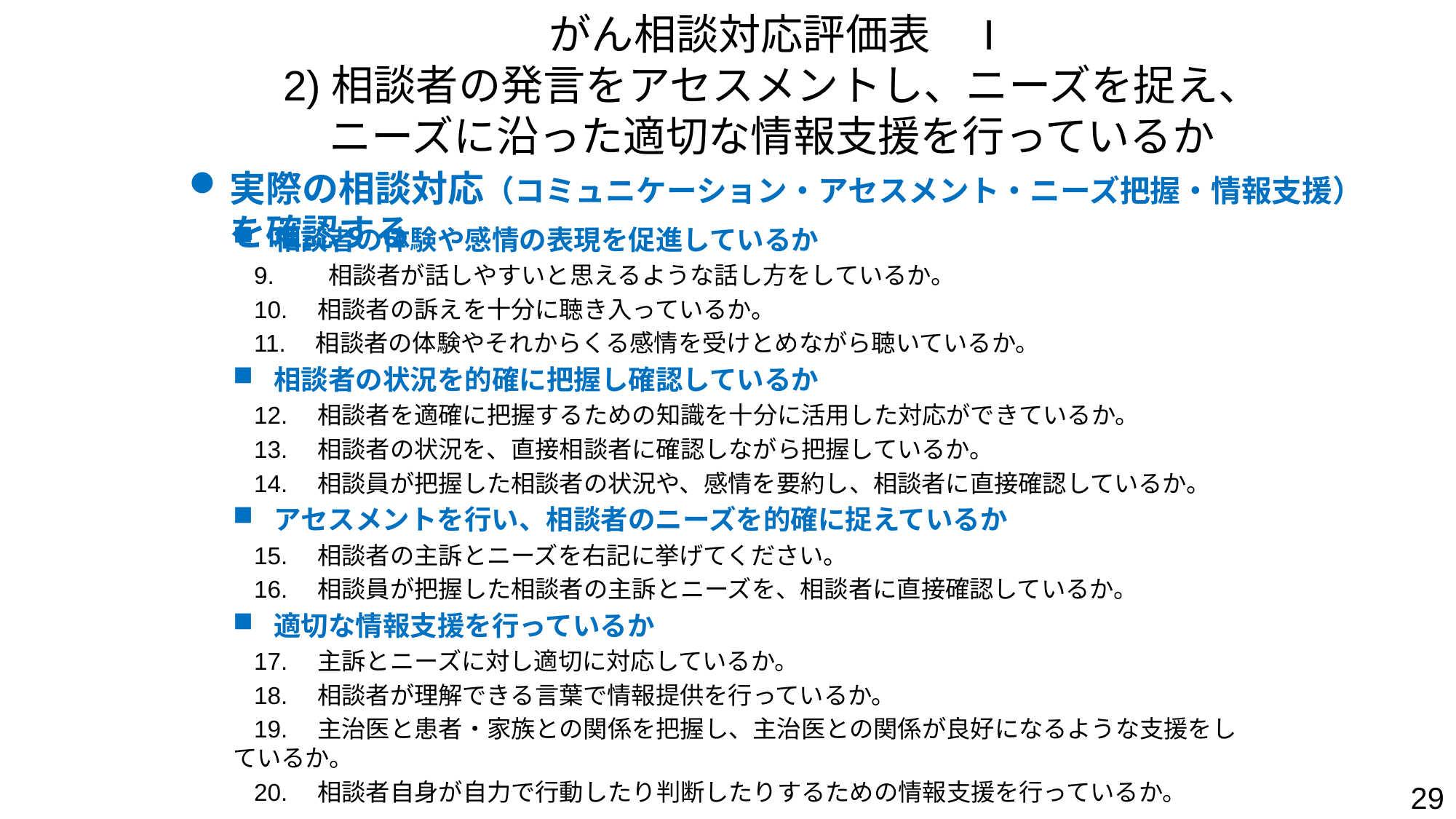

がん相談対応評価表　I
2)相談者の発言をアセスメントし、ニーズを捉え、
ニーズに沿った適切な情報支援を行っているか
実際の相談対応（コミュニケーション・アセスメント・ニーズ把握・情報支援）を確認する
相談者の体験や感情の表現を促進しているか
9.　　相談者が話しやすいと思えるような話し方をしているか。
10.　相談者の訴えを十分に聴き入っているか。
11.　相談者の体験やそれからくる感情を受けとめながら聴いているか。
相談者の状況を的確に把握し確認しているか
12.　相談者を適確に把握するための知識を十分に活用した対応ができているか。
13.　相談者の状況を、直接相談者に確認しながら把握しているか。
14.　相談員が把握した相談者の状況や、感情を要約し、相談者に直接確認しているか。
アセスメントを行い、相談者のニーズを的確に捉えているか
15.　相談者の主訴とニーズを右記に挙げてください。
16.　相談員が把握した相談者の主訴とニーズを、相談者に直接確認しているか。
適切な情報支援を行っているか
17.　主訴とニーズに対し適切に対応しているか。
18.　相談者が理解できる言葉で情報提供を行っているか。
19.　主治医と患者・家族との関係を把握し、主治医との関係が良好になるような支援をしているか。
20.　相談者自身が自力で行動したり判断したりするための情報支援を行っているか。

29